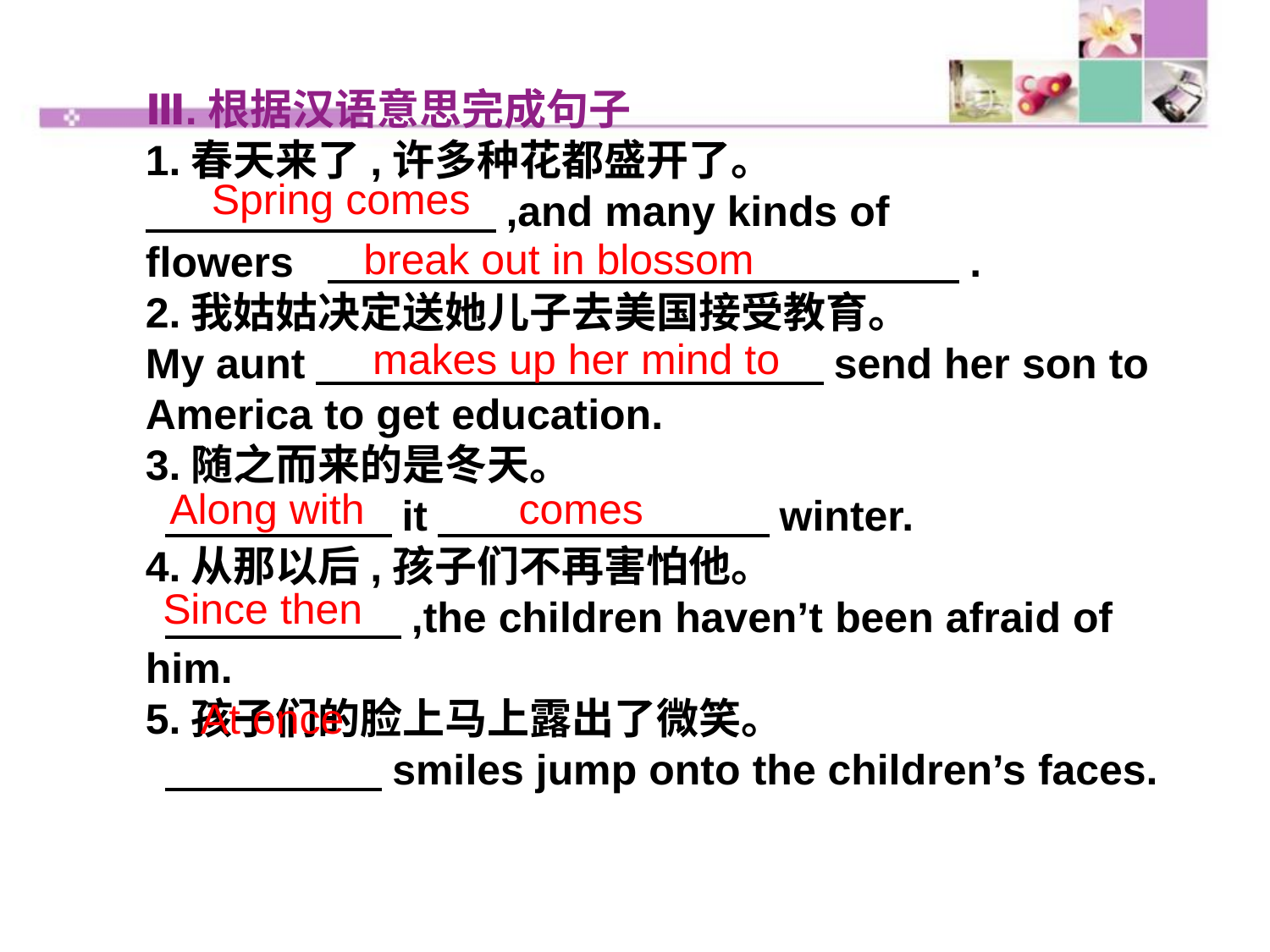

Ⅲ.根据汉语意思完成句子
1.春天来了,许多种花都盛开了。
　　　　                   ,and many kinds of
flowers  　　　　　　　　　　　　             .
2.我姑姑决定送她儿子去美国接受教育。
My aunt　　　　　　　　　　　　send her son to America to get education.
3.随之而来的是冬天。
 　　　　      it　　　　                 winter.
4.从那以后,孩子们不再害怕他。
 　　　　       ,the children haven’t been afraid of him.
5.孩子们的脸上马上露出了微笑。
 　　　　     smiles jump onto the children’s faces.
Spring comes
break out in blossom
makes up her mind to
Along with
comes
Since then
At once